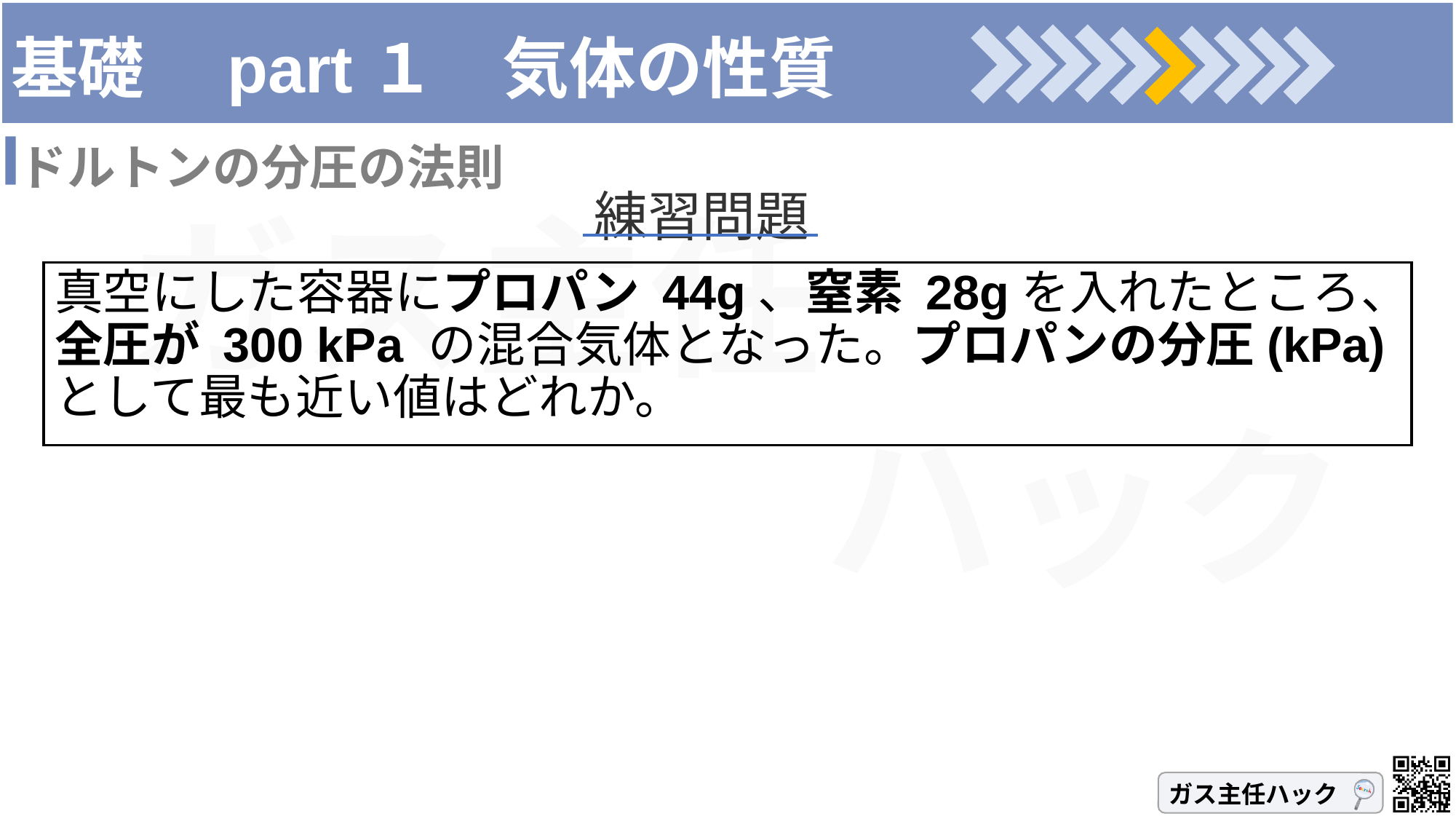

# 基礎　part１　気体の性質

ドルトンの分圧の法則

練習問題
真空にした容器にプロパン 44g、窒素 28gを入れたところ、全圧が 300 kPa の混合気体となった。プロパンの分圧(kPa) として最も近い値はどれか。